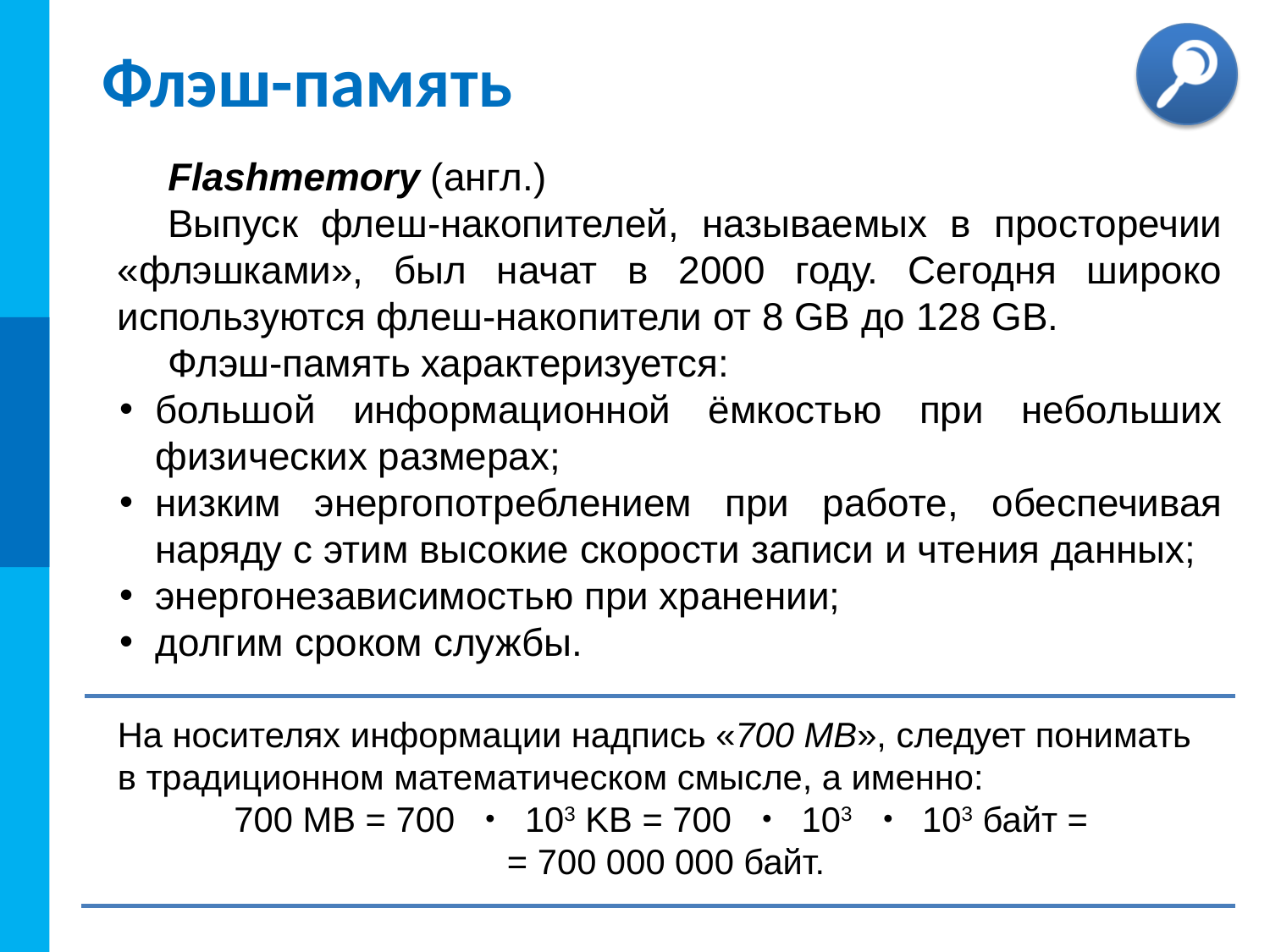

# Флэш-память
Flashmemory (англ.)
Выпуск флеш-накопителей, называемых в просторечии «флэшками», был начат в 2000 году. Сегодня широко используются флеш-накопители от 8 GB до 128 GB.
Флэш-память характеризуется:
большой информационной ёмкостью при небольших физических размерах;
низким энергопотреблением при работе, обеспечивая наряду с этим высокие скорости записи и чтения данных;
энергонезависимостью при хранении;
долгим сроком службы.
На носителях информации надпись «700 MB», следует понимать в традиционном математическом смысле, а именно:
700 MB = 700 ・ 103 KB = 700 ・ 103 ・ 103 байт =
= 700 000 000 байт.